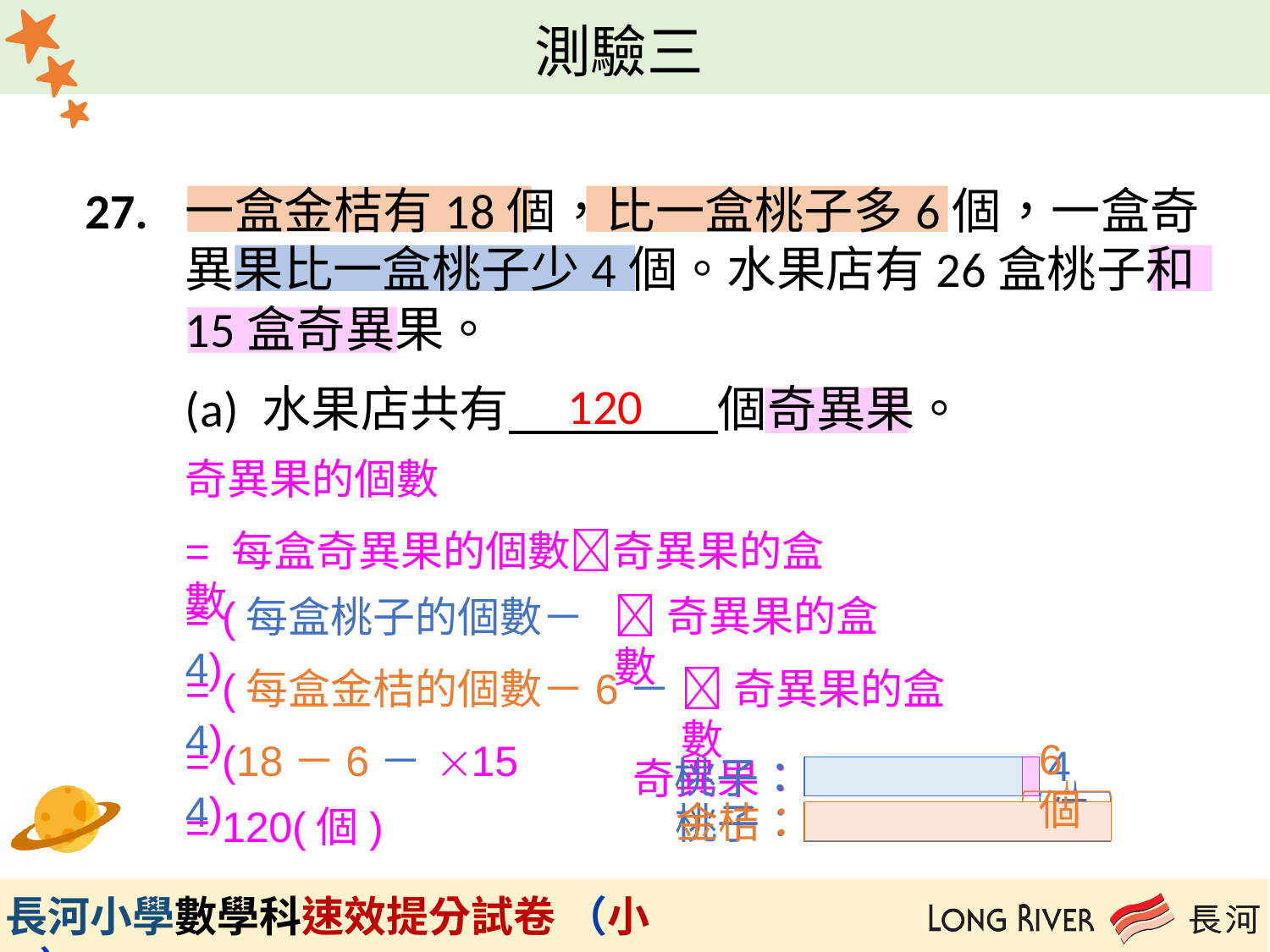

27.
一盒金桔有18個，比一盒桃子多6個，一盒奇異果比一盒桃子少4個。水果店有26盒桃子和15盒奇異果。
(a) 水果店共有                   個奇異果。

120

奇異果的個數
= 每盒奇異果的個數×奇異果的盒數
×奇異果的盒數
= (每盒桃子的個數－4)
×奇異果的盒數
= (每盒金桔的個數－6－4)
6個
= (18－6－4)
×15
4個
桃子：

奇異果：

金桔：

桃子：

= 120(個)